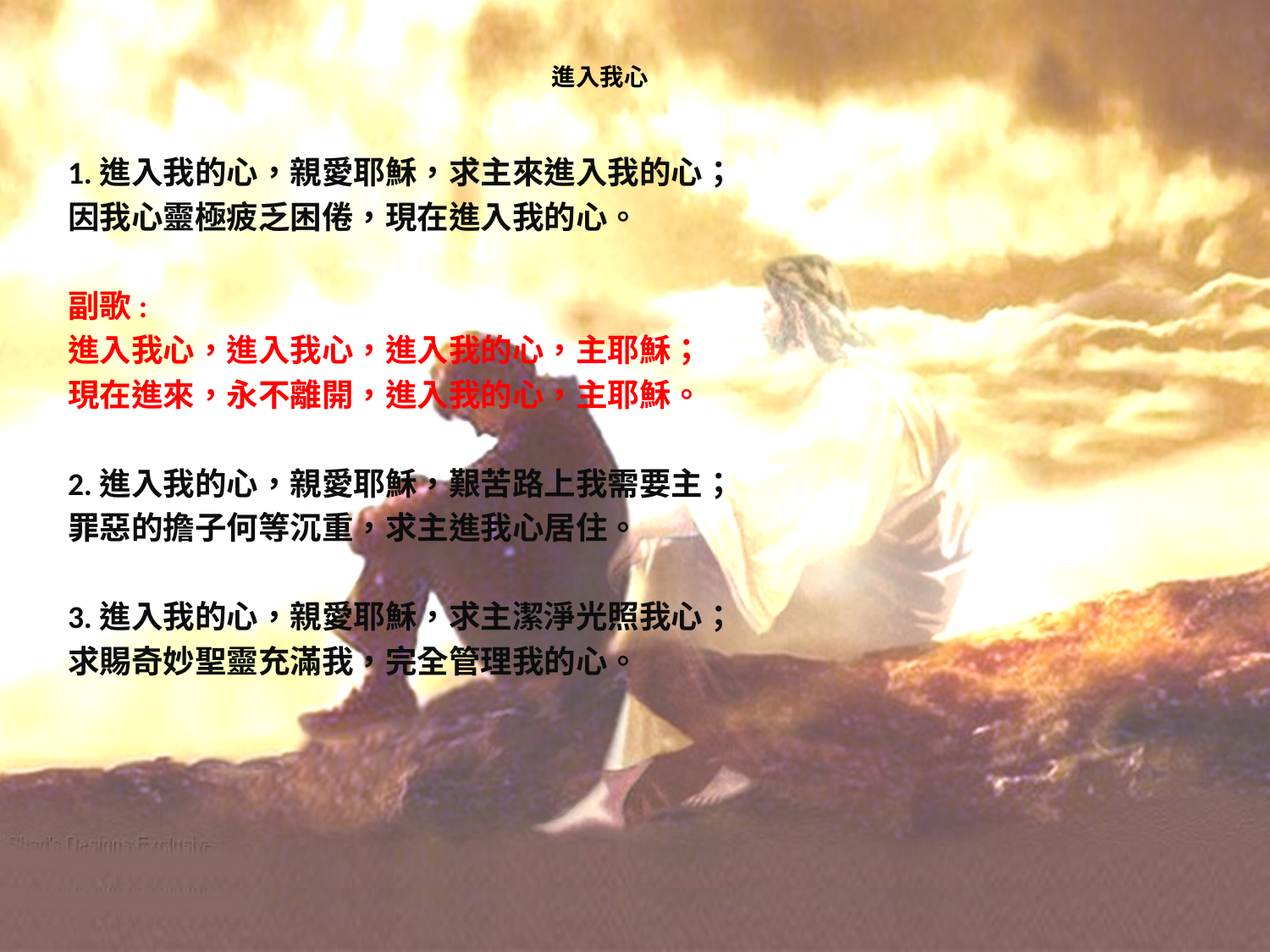

# 進入我心
1.進入我的心，親愛耶穌，求主來進入我的心；
因我心靈極疲乏困倦，現在進入我的心。

副歌:
進入我心，進入我心，進入我的心，主耶穌；
現在進來，永不離開，進入我的心，主耶穌。

2.進入我的心，親愛耶穌，艱苦路上我需要主；
罪惡的擔子何等沉重，求主進我心居住。

3.進入我的心，親愛耶穌，求主潔淨光照我心；
求賜奇妙聖靈充滿我，完全管理我的心。